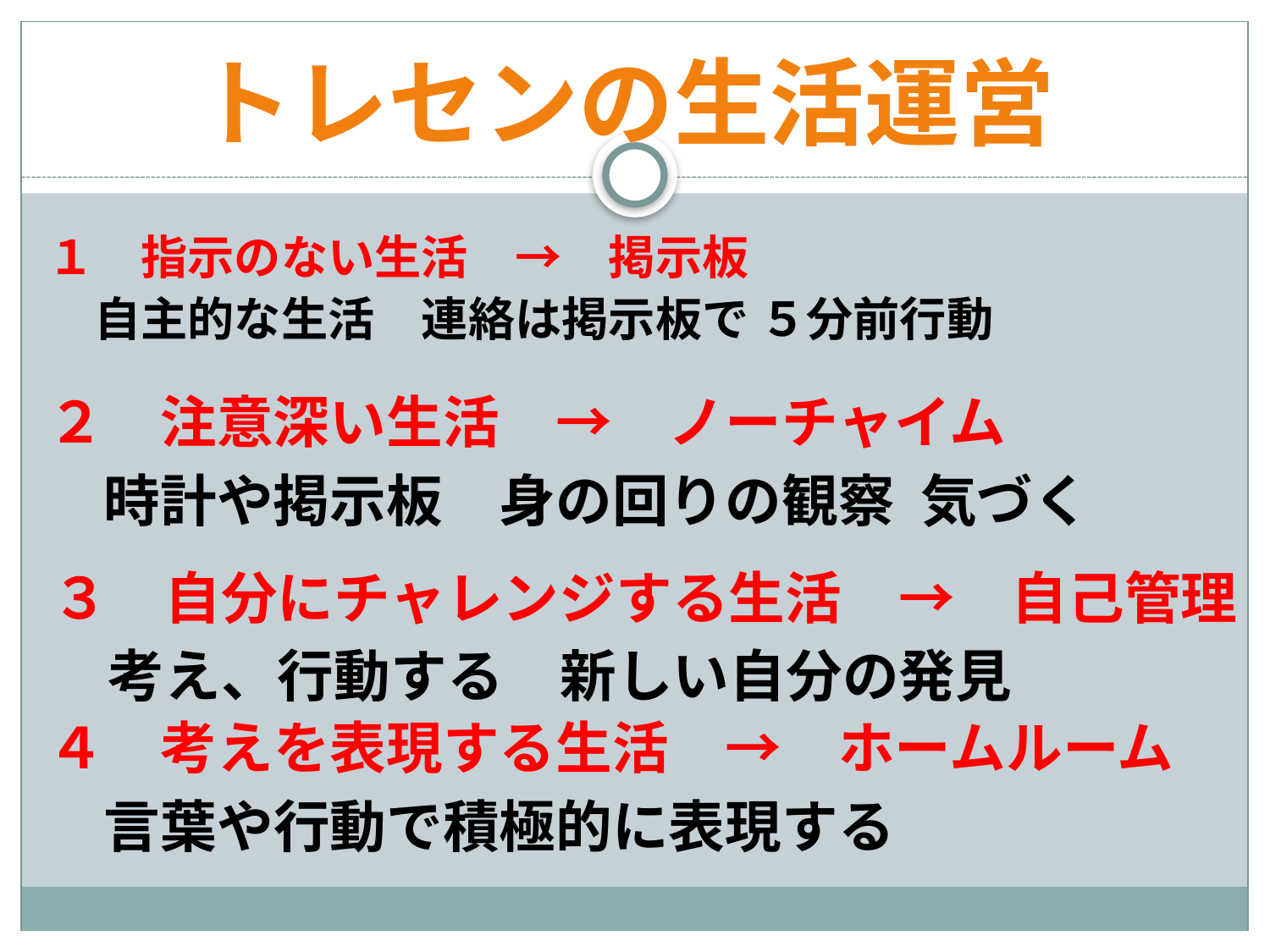

# トレセンの生活運営
１　指示のない生活　→　掲示板
　自主的な生活　連絡は掲示板で ５分前行動

２　注意深い生活　→　ノーチャイム
　時計や掲示板　身の回りの観察  気づく

３　自分にチャレンジする生活　→　自己管理
　考え、行動する　新しい自分の発見
４　考えを表現する生活　→　ホームルーム
　言葉や行動で積極的に表現する